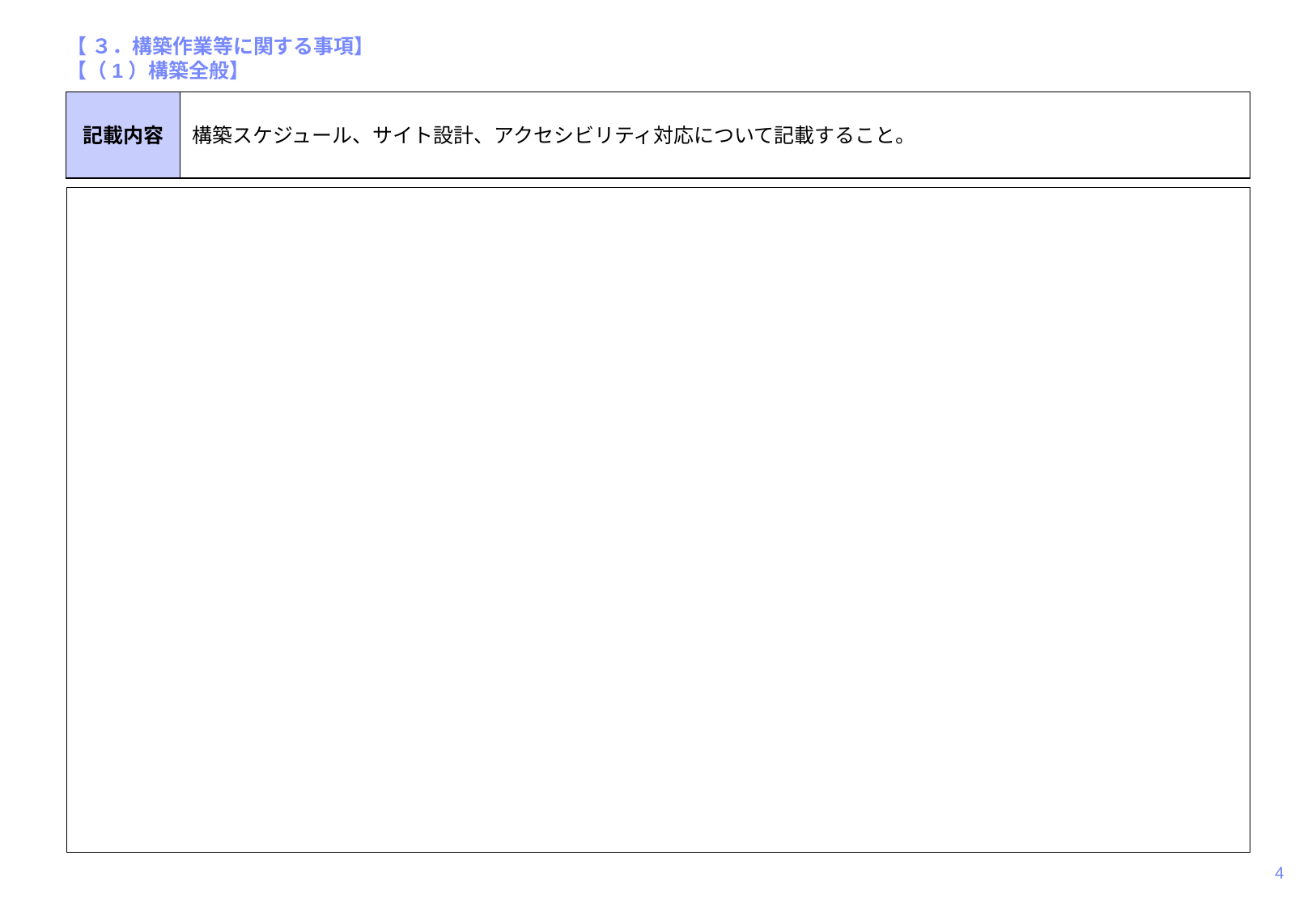

4
【 ３．構築作業等に関する事項】
【（1）構築全般】
記載内容
構築スケジュール、サイト設計、アクセシビリティ対応について記載すること。